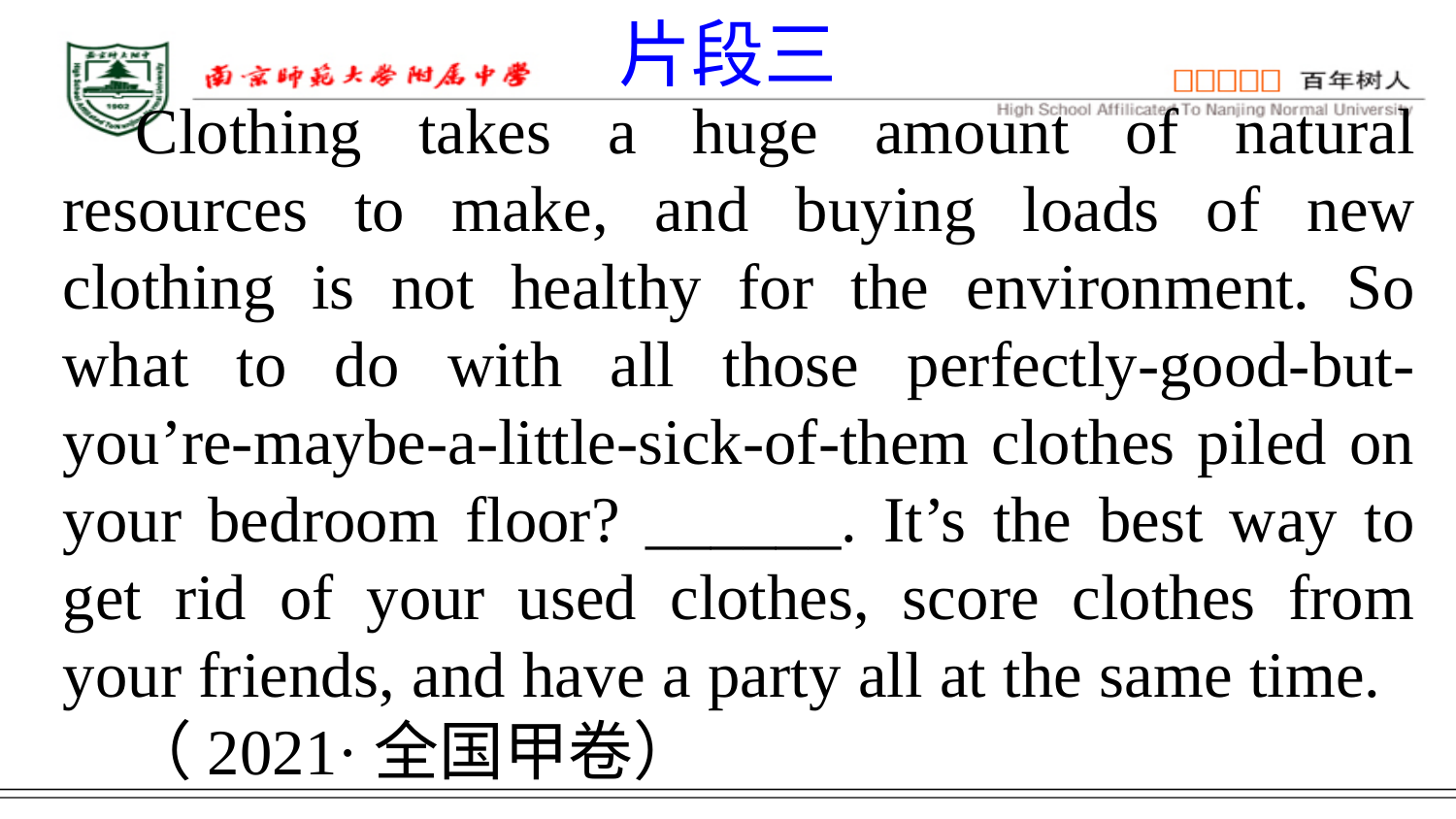

片段三
Clothing takes a huge amount of natural resources to make, and buying loads of new clothing is not healthy for the environment. So what to do with all those perfectly-good-but-you’re-maybe-a-little-sick-of-them clothes piled on your bedroom floor? ______. It’s the best way to get rid of your used clothes, score clothes from your friends, and have a party all at the same time.      （2021·全国甲卷）